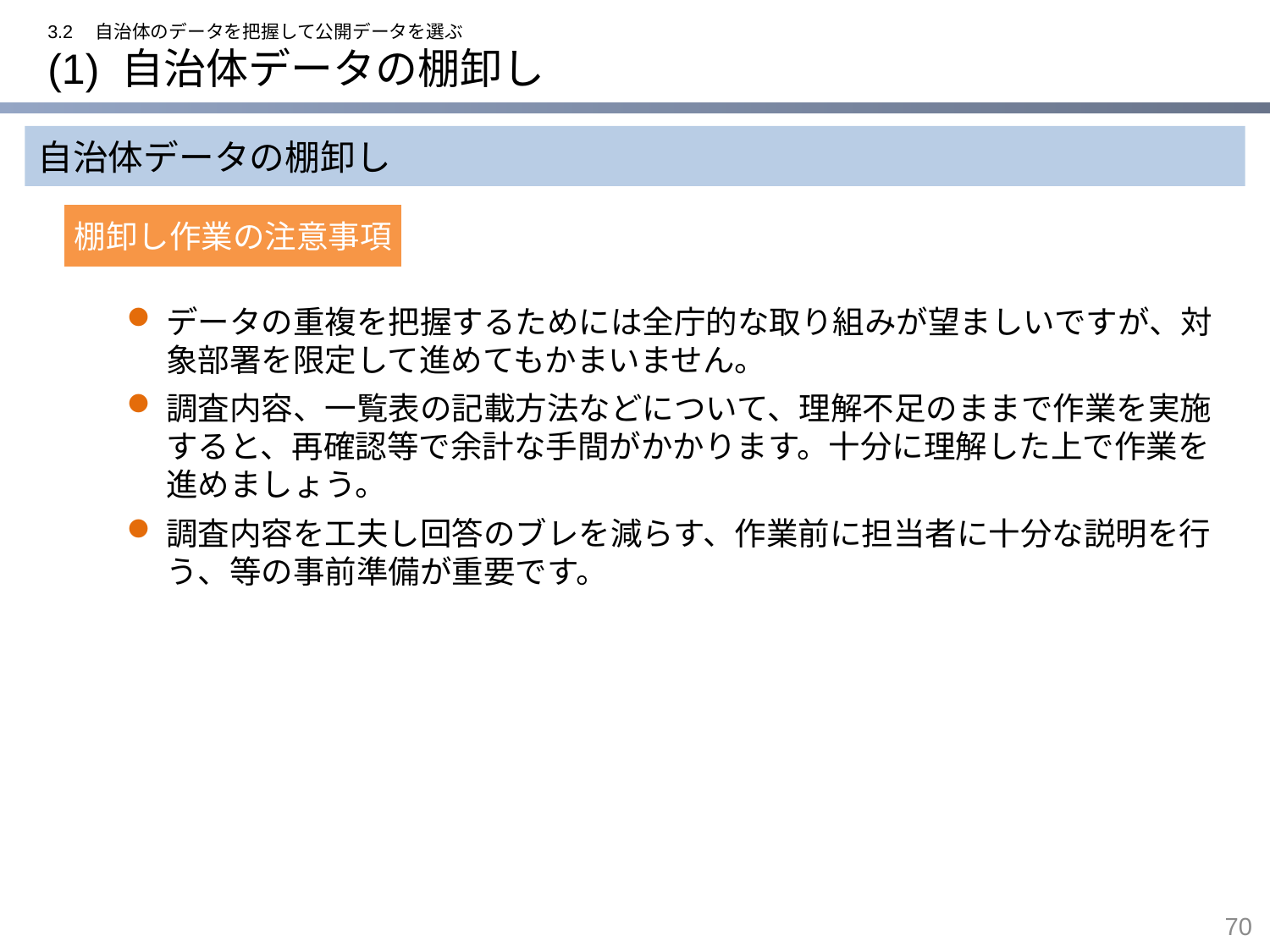

3.2　自治体のデータを把握して公開データを選ぶ
# (1) 自治体データの棚卸し
自治体データの棚卸し
棚卸し作業の注意事項
データの重複を把握するためには全庁的な取り組みが望ましいですが、対象部署を限定して進めてもかまいません。
調査内容、一覧表の記載方法などについて、理解不足のままで作業を実施すると、再確認等で余計な手間がかかります。十分に理解した上で作業を進めましょう。
調査内容を工夫し回答のブレを減らす、作業前に担当者に十分な説明を行う、等の事前準備が重要です。

70